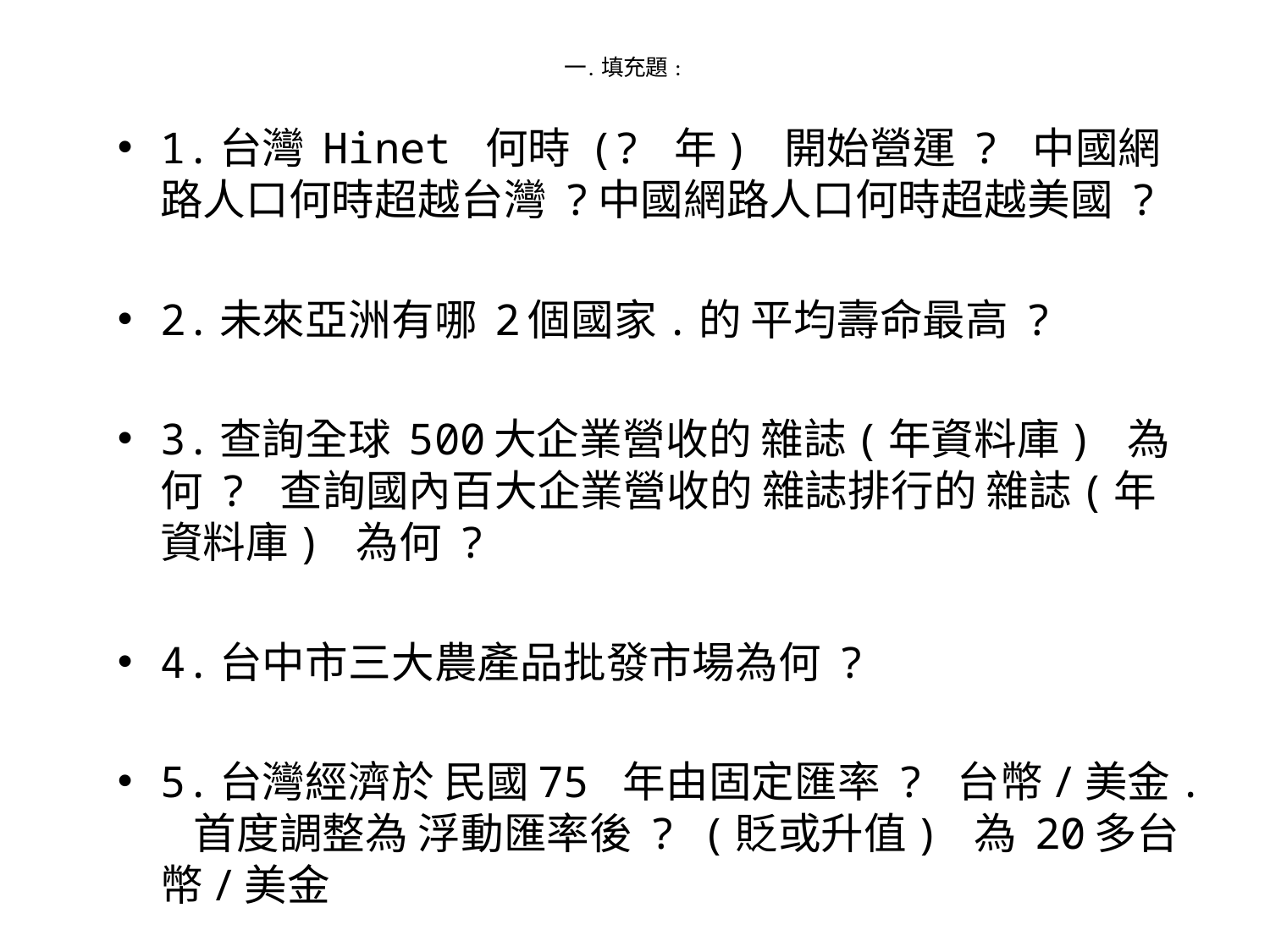

# 一.	填充題 :
1.台灣 Hinet 何時 (? 年) 開始營運 ? 中國網路人口何時超越台灣 ?中國網路人口何時超越美國 ?

2.未來亞洲有哪 2個國家.的 平均壽命最高 ?

3.查詢全球 500大企業營收的 雜誌(年資料庫) 為何 ? 查詢國內百大企業營收的 雜誌排行的 雜誌(年資料庫) 為何 ?

4.台中市三大農產品批發市場為何 ?

5.台灣經濟於 民國75 年由固定匯率 ? 台幣/美金. 首度調整為 浮動匯率後 ? (貶或升值) 為 20多台幣/美金